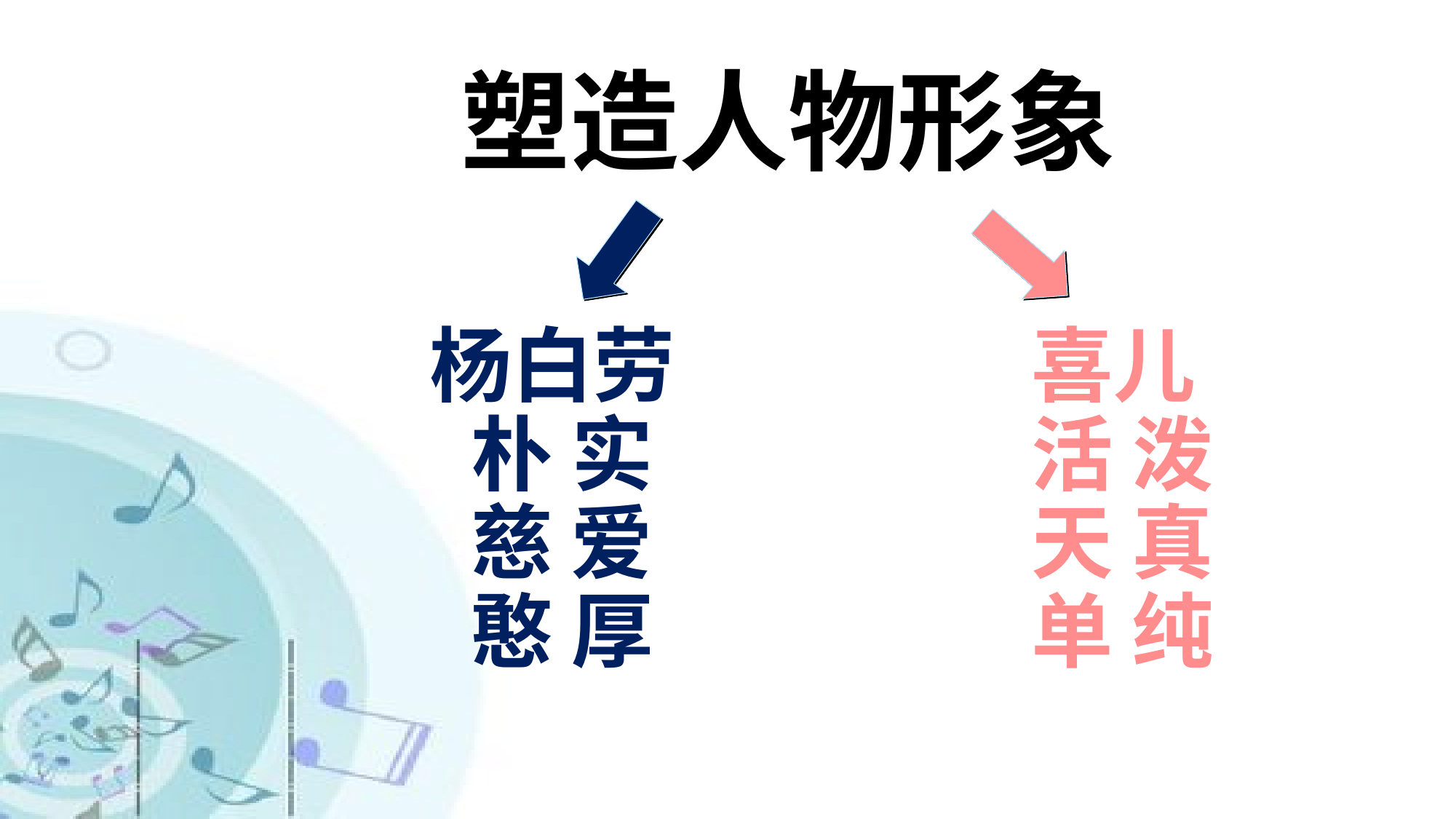

塑造人物形象

杨白劳
朴 实
慈 爱
憨 厚
喜儿
活 泼
天 真
单 纯